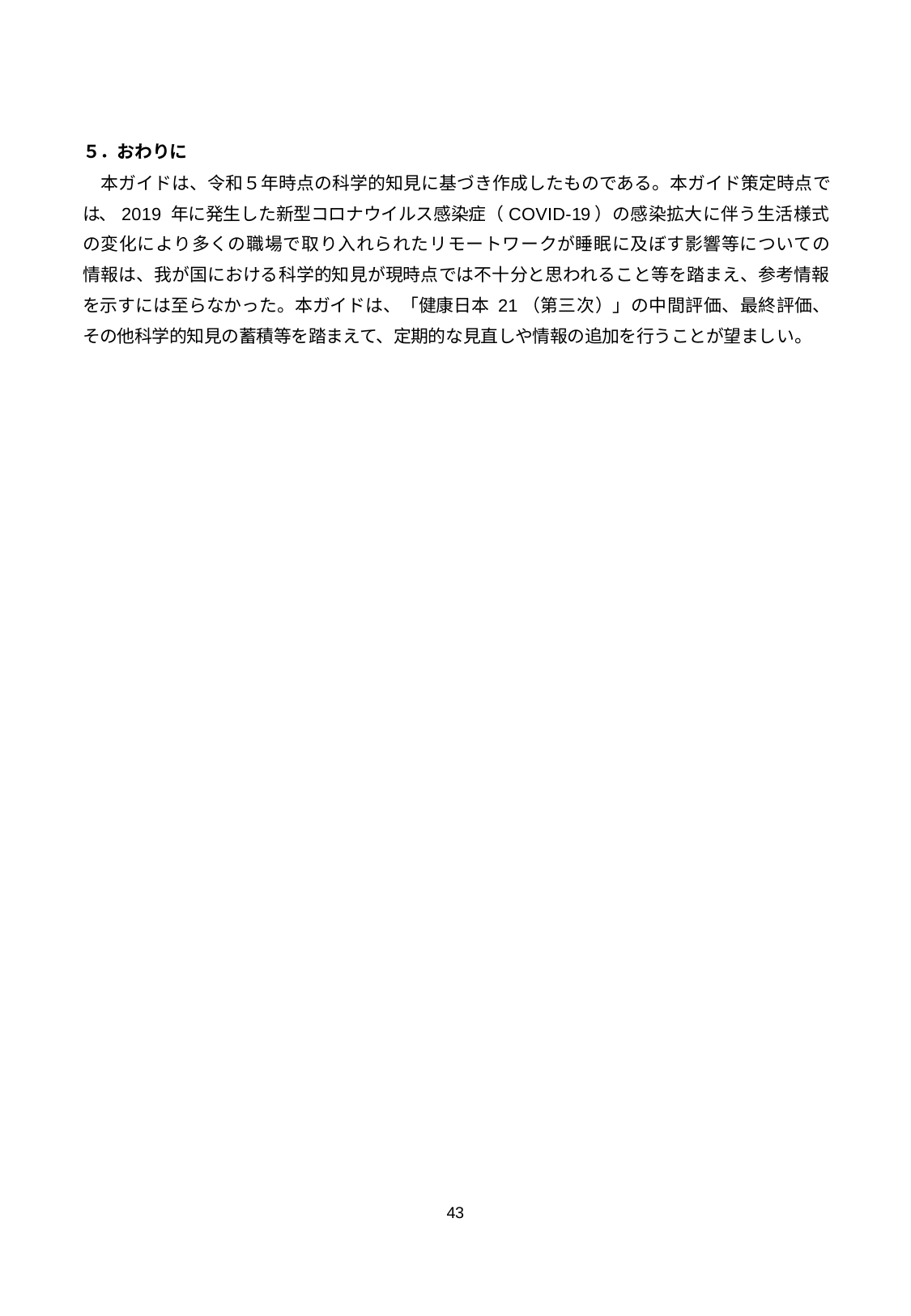

５．おわりに
本ガイドは、令和５年時点の科学的知見に基づき作成したものである。本ガイド策定時点では、2019 年に発生した新型コロナウイルス感染症（COVID-19）の感染拡大に伴う生活様式の変化により多くの職場で取り入れられたリモートワークが睡眠に及ぼす影響等についての情報は、我が国における科学的知見が現時点では不十分と思われること等を踏まえ、参考情報を示すには至らなかった。本ガイドは、「健康日本 21（第三次）」の中間評価、最終評価、その他科学的知見の蓄積等を踏まえて、定期的な見直しや情報の追加を行うことが望ましい。
43